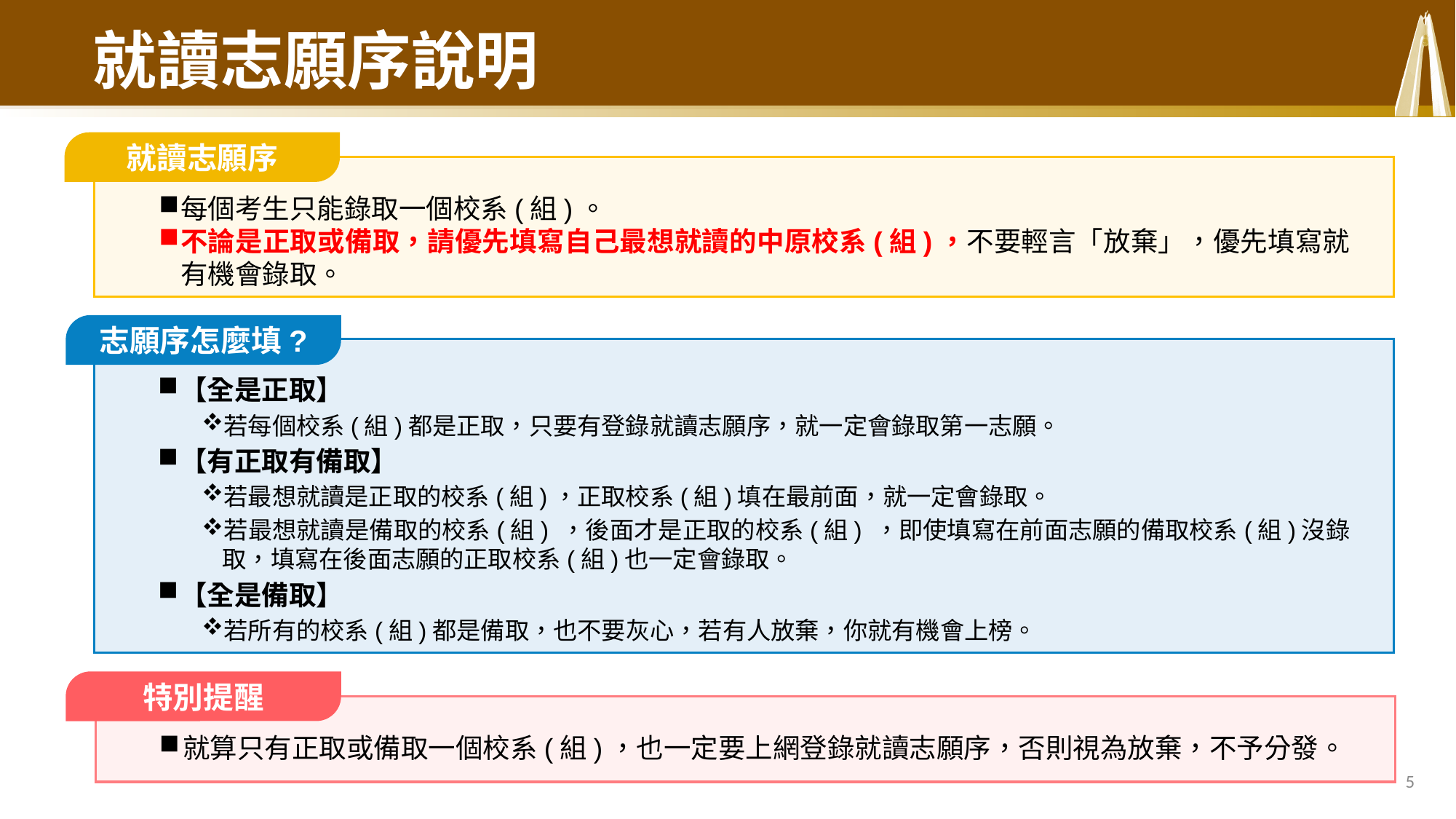

# 就讀志願序說明
就讀志願序

每個考生只能錄取一個校系(組)。
不論是正取或備取，請優先填寫自己最想就讀的中原校系(組)，不要輕言「放棄」，優先填寫就有機會錄取。
定義
志願序怎麼填?

【全是正取】
若每個校系(組)都是正取，只要有登錄就讀志願序，就一定會錄取第一志願。
【有正取有備取】
若最想就讀是正取的校系(組)，正取校系(組)填在最前面，就一定會錄取。
若最想就讀是備取的校系(組) ，後面才是正取的校系(組) ，即使填寫在前面志願的備取校系(組)沒錄取，填寫在後面志願的正取校系(組)也一定會錄取。
【全是備取】
若所有的校系(組)都是備取，也不要灰心，若有人放棄，你就有機會上榜。
特別提醒

就算只有正取或備取一個校系(組)，也一定要上網登錄就讀志願序，否則視為放棄，不予分發。
5